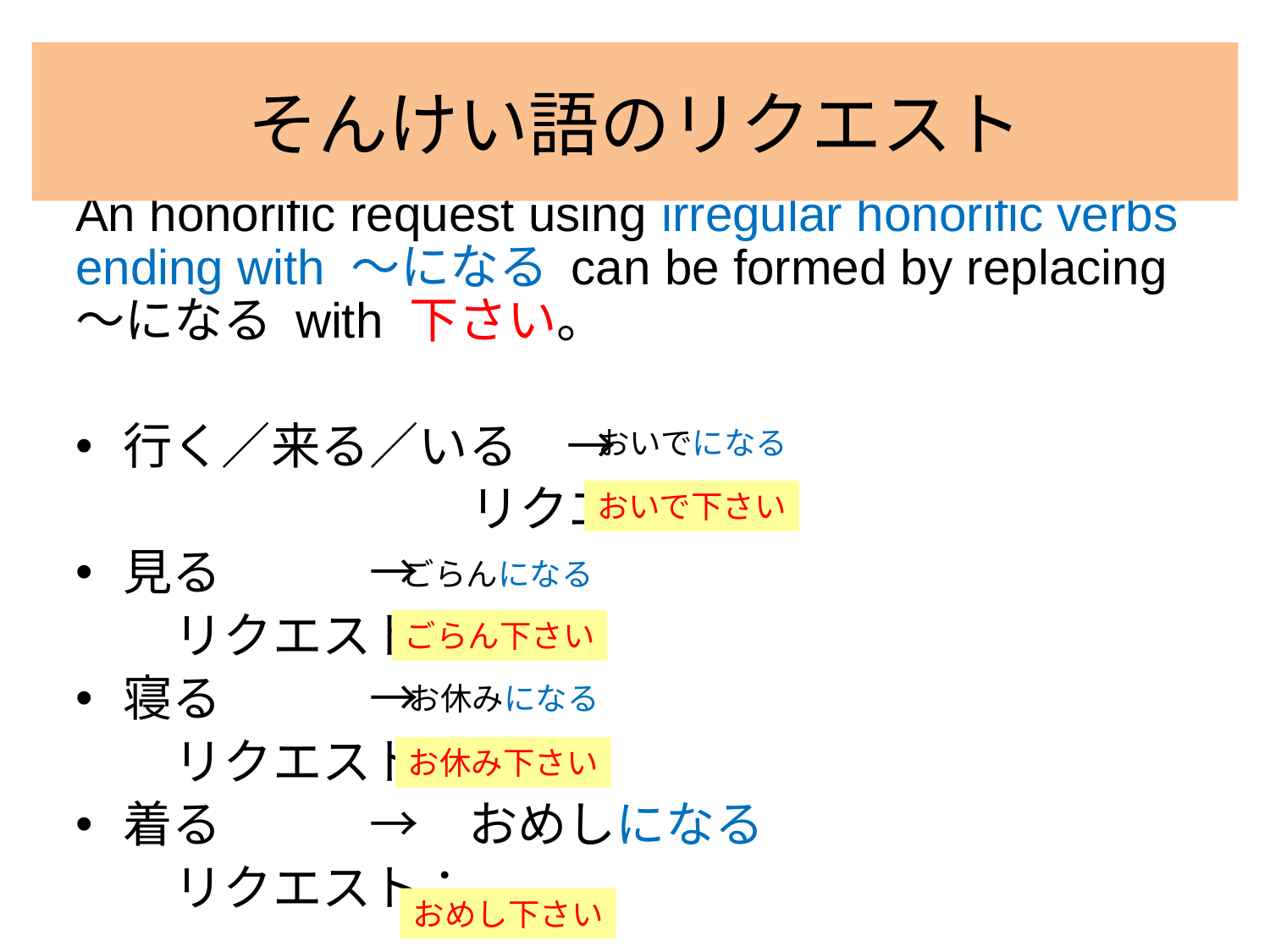

# そんけい語のリクエスト
An honorific request using irregular honorific verbs ending with 〜になる can be formed by replacing 〜になる with 下さい。

行く／来る／いる　→
　　　　　　　　リクエスト：
見る　　　→
　　リクエスト：
寝る　　　→
　　リクエスト：
着る　　　→　おめしになる
　　リクエスト：
おいでになる
おいで下さい
ごらんになる
ごらん下さい
お休みになる
お休み下さい
おめし下さい